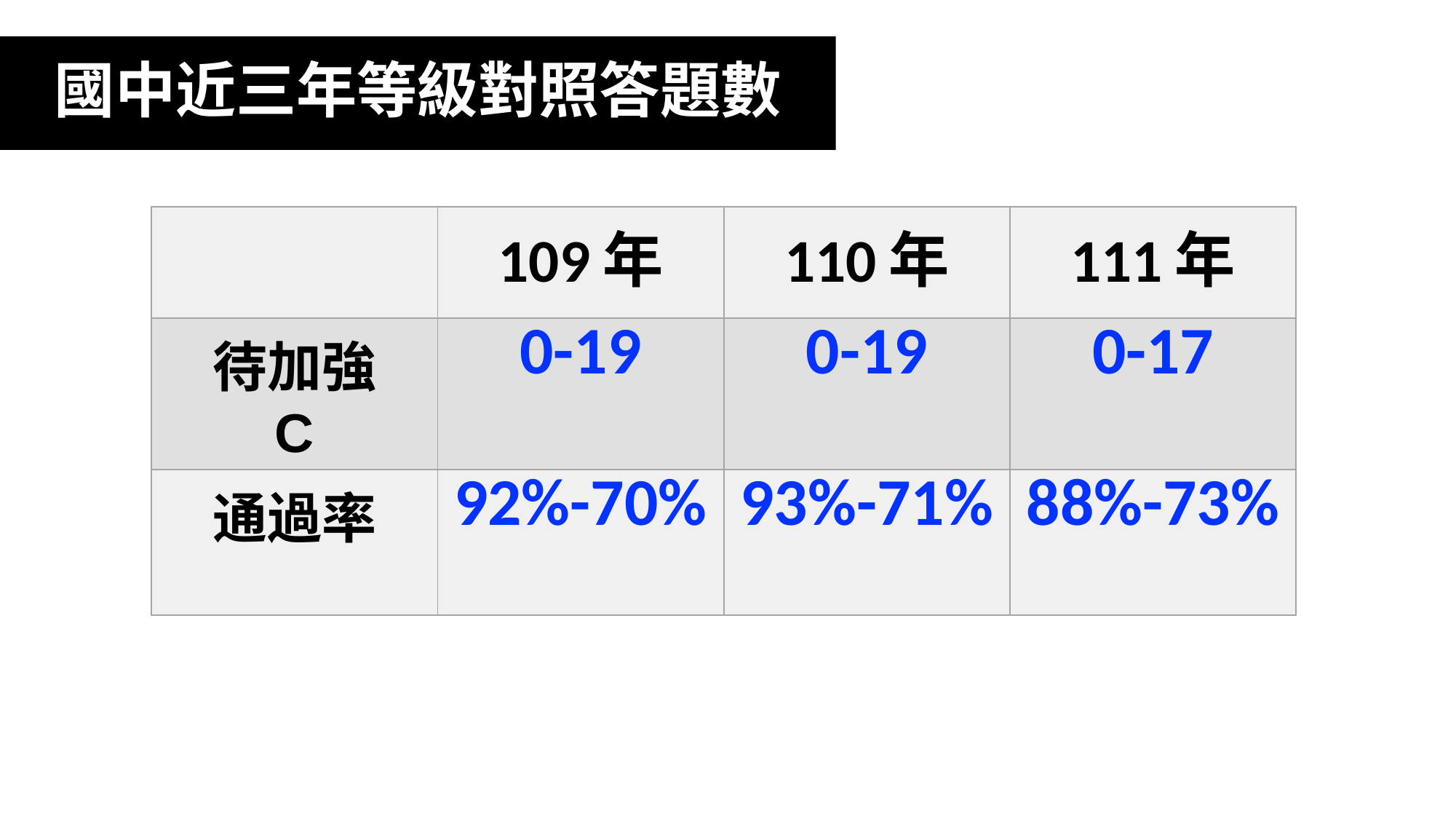

# 國中近三年等級對照答題數
|  | 109年 | 110年 | 111年 |
| --- | --- | --- | --- |
| 待加強 C | 0-19 | 0-19 | 0-17 |
| 通過率 | 92%-70% | 93%-71% | 88%-73% |